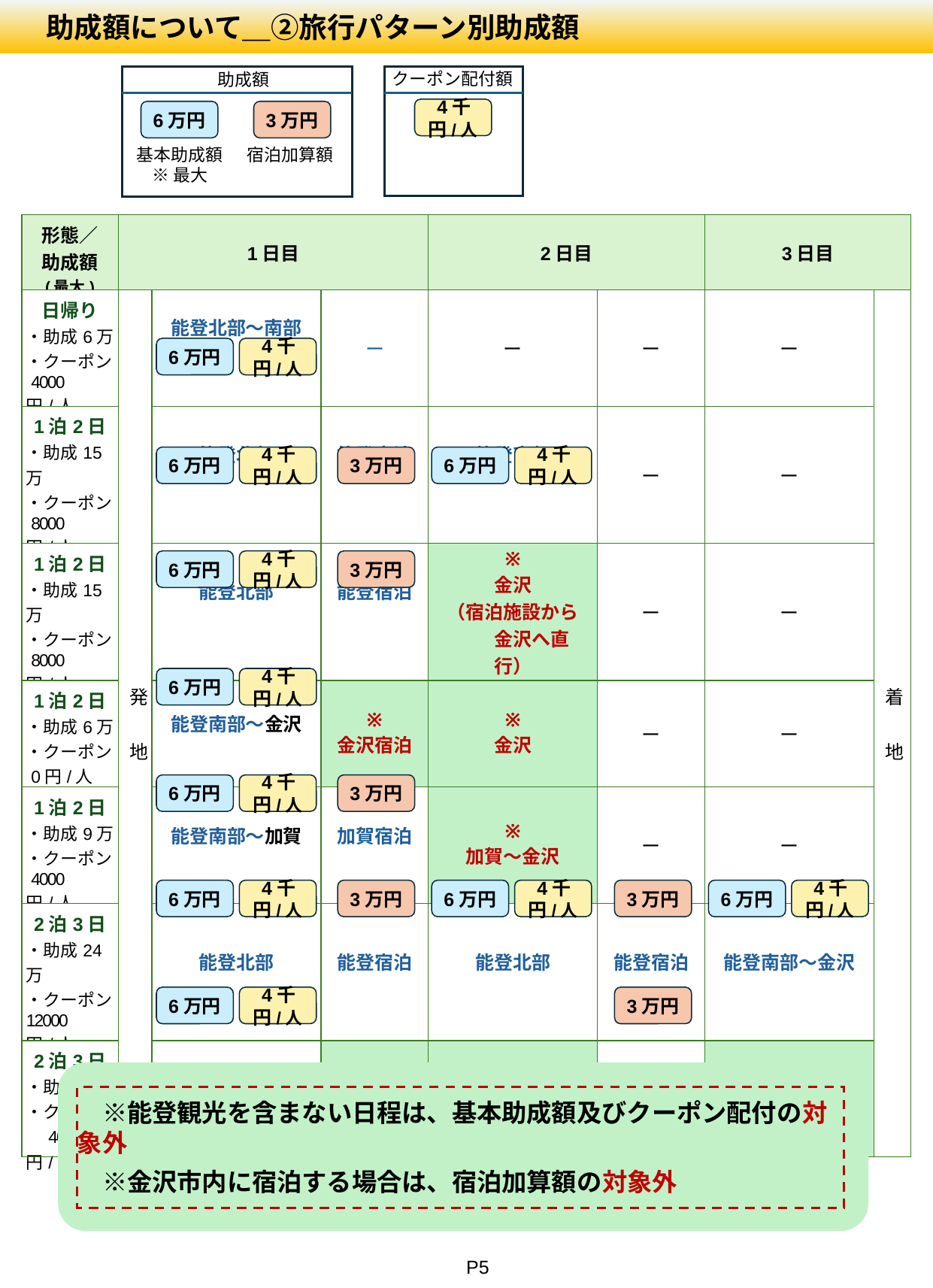

助成額について＿②旅行パターン別助成額
クーポン配付額
助成額

4千円/人
6万円
3万円
基本助成額
※最大
宿泊加算額
| 形態／ 助成額 (最大) | 1日目 |  |  | 2日目 |  | 3日目 |  |
| --- | --- | --- | --- | --- | --- | --- | --- |
| 日帰り ・助成6万 ・クーポン 4000円/人 | 発　地 | 能登北部～南部 | ー | ー | ー | ー | 着　地 |
| 1泊2日 ・助成15万 ・クーポン 8000円/人 |  | 能登北部 | 能登宿泊 | 能登南部 | ー | ー |  |
| 1泊2日 ・助成15万 ・クーポン 8000円/人 |  | 能登北部 | 能登宿泊 | ※ 金沢 （宿泊施設から 　　金沢へ直行） | ー | ー |  |
| 1泊2日 ・助成6万 ・クーポン 0円/人 |  | 能登南部～金沢 | ※ 金沢宿泊 | ※ 金沢 | ー | ー |  |
| 1泊2日 ・助成9万 ・クーポン 4000円/人 |  | 能登南部～加賀 | 加賀宿泊 | ※ 加賀～金沢 | ー | ー |  |
| 2泊3日 ・助成24万 ・クーポン 12000円/人 |  | 能登北部 | 能登宿泊 | 能登北部 | 能登宿泊 | 能登南部～金沢 |  |
| 2泊3日 ・助成9万 ・クーポン 　4000円/人 |  | 能登北部～金沢 | ※ 金沢宿泊 | ※ 金沢～加賀・白山 | 加賀宿泊 | ※ 加賀～金沢 |  |
6万円
4千円/人
6万円
4千円/人
6万円
4千円/人
3万円
6万円
4千円/人
3万円
6万円
4千円/人
6万円
4千円/人
3万円
6万円
4千円/人
3万円
6万円
4千円/人
3万円
6万円
4千円/人
6万円
4千円/人
3万円
　※能登観光を含まない日程は、基本助成額及びクーポン配付の対象外
　※金沢市内に宿泊する場合は、宿泊加算額の対象外
※能登観光を含まない
または金沢市での宿泊があるため
助成対象外